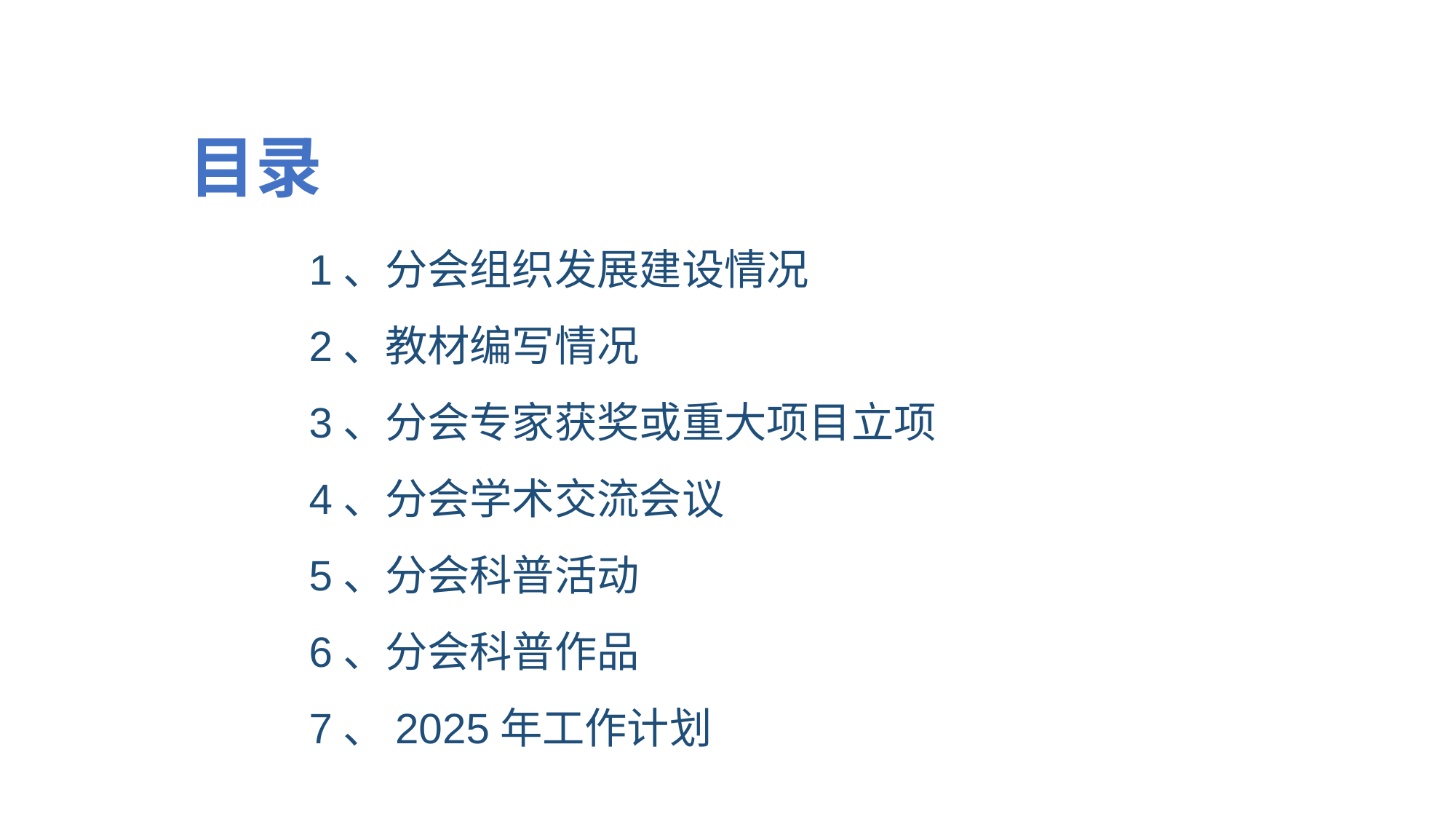

目录
1、分会组织发展建设情况
2、教材编写情况
3、分会专家获奖或重大项目立项
4、分会学术交流会议
5、分会科普活动
6、分会科普作品
7、2025年工作计划